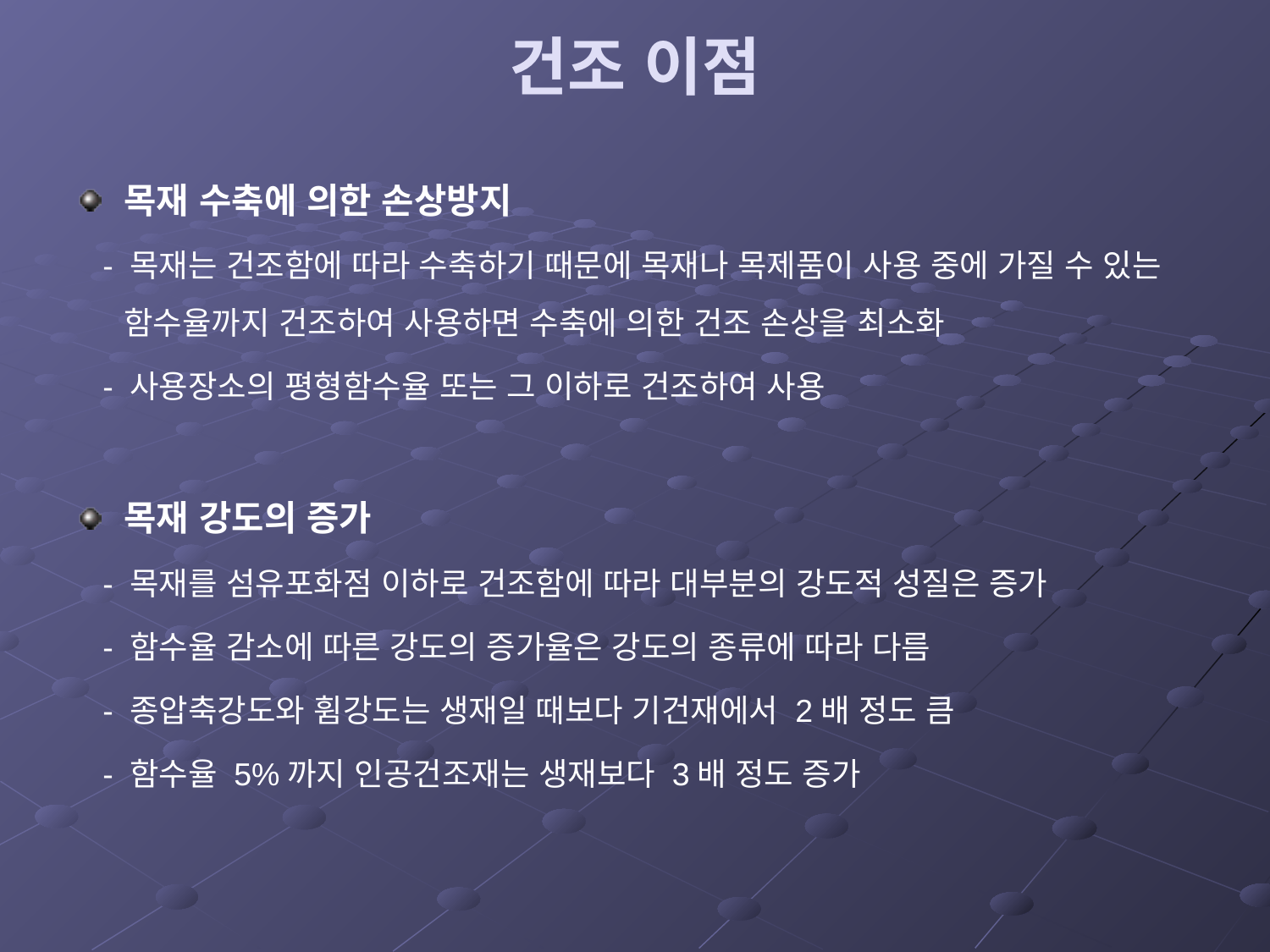

# 건조 이점
목재 수축에 의한 손상방지
   - 목재는 건조함에 따라 수축하기 때문에 목재나 목제품이 사용 중에 가질 수 있는 함수율까지 건조하여 사용하면 수축에 의한 건조 손상을 최소화
   - 사용장소의 평형함수율 또는 그 이하로 건조하여 사용

목재 강도의 증가
   - 목재를 섬유포화점 이하로 건조함에 따라 대부분의 강도적 성질은 증가
   - 함수율 감소에 따른 강도의 증가율은 강도의 종류에 따라 다름
   - 종압축강도와 휨강도는 생재일 때보다 기건재에서 2배 정도 큼
   - 함수율 5%까지 인공건조재는 생재보다 3배 정도 증가